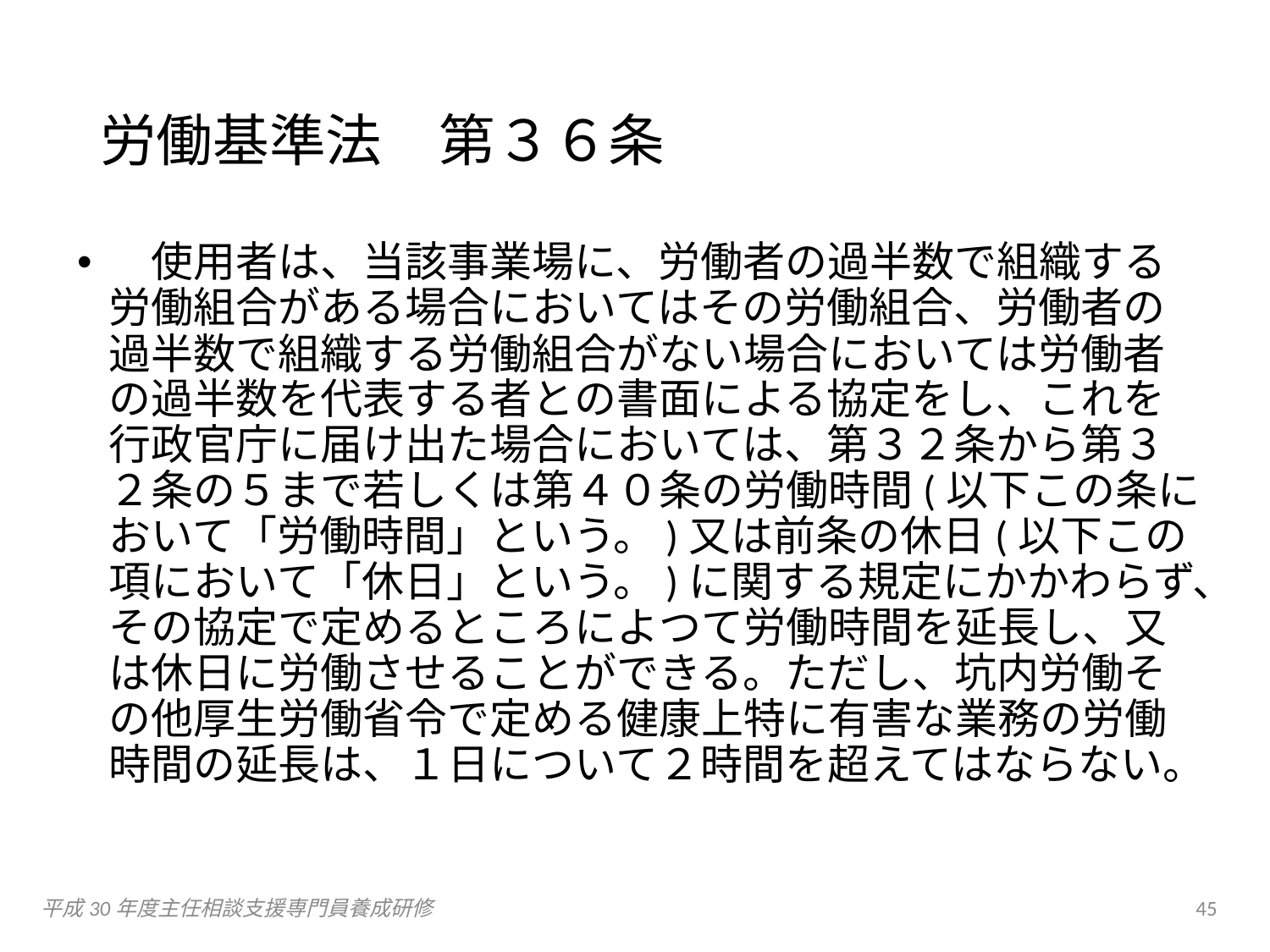

# 労働基準法　第３６条
　使用者は、当該事業場に、労働者の過半数で組織する労働組合がある場合においてはその労働組合、労働者の過半数で組織する労働組合がない場合においては労働者の過半数を代表する者との書面による協定をし、これを行政官庁に届け出た場合においては、第３２条から第３２条の５まで若しくは第４０条の労働時間(以下この条において「労働時間」という。)又は前条の休日(以下この項において「休日」という。)に関する規定にかかわらず、その協定で定めるところによつて労働時間を延長し、又は休日に労働させることができる。ただし、坑内労働その他厚生労働省令で定める健康上特に有害な業務の労働時間の延長は、１日について２時間を超えてはならない。
平成30年度主任相談支援専門員養成研修
45